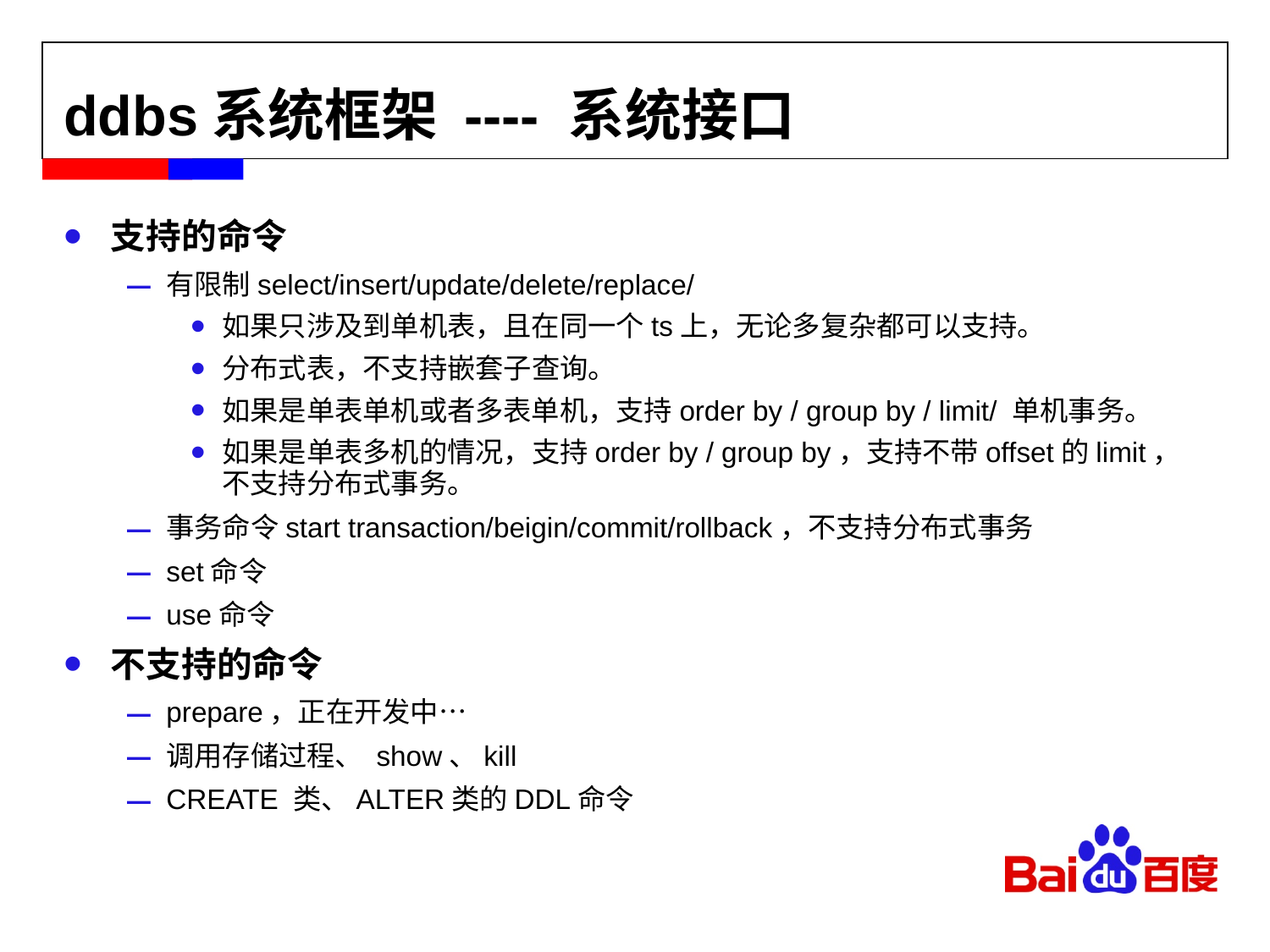

# ddbs系统框架 ---- 系统接口
支持的命令
有限制select/insert/update/delete/replace/
如果只涉及到单机表，且在同一个ts上，无论多复杂都可以支持。
分布式表，不支持嵌套子查询。
如果是单表单机或者多表单机，支持order by / group by / limit/ 单机事务。
如果是单表多机的情况，支持order by / group by，支持不带offset的limit，不支持分布式事务。
事务命令start transaction/beigin/commit/rollback，不支持分布式事务
set命令
use命令
不支持的命令
prepare，正在开发中…
调用存储过程、 show、kill
CREATE 类、ALTER类的DDL命令